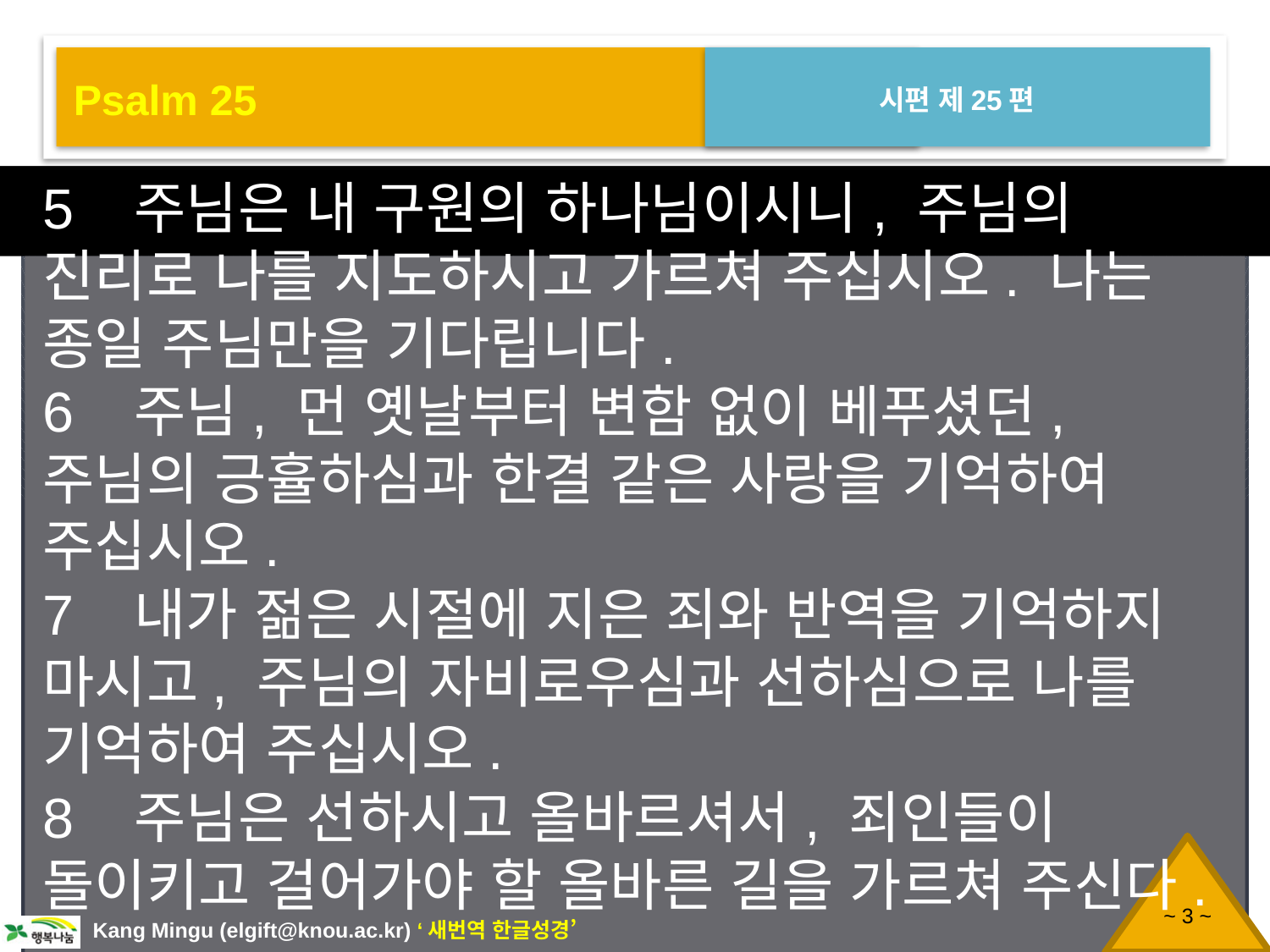

Psalm 25
시편 제25편
5   주님은 내 구원의 하나님이시니, 주님의 진리로 나를 지도하시고 가르쳐 주십시오. 나는 종일 주님만을 기다립니다.
6   주님, 먼 옛날부터 변함 없이 베푸셨던, 주님의 긍휼하심과 한결 같은 사랑을 기억하여 주십시오.
7   내가 젊은 시절에 지은 죄와 반역을 기억하지 마시고, 주님의 자비로우심과 선하심으로 나를 기억하여 주십시오.
8   주님은 선하시고 올바르셔서, 죄인들이 돌이키고 걸어가야 할 올바른 길을 가르쳐 주신다.